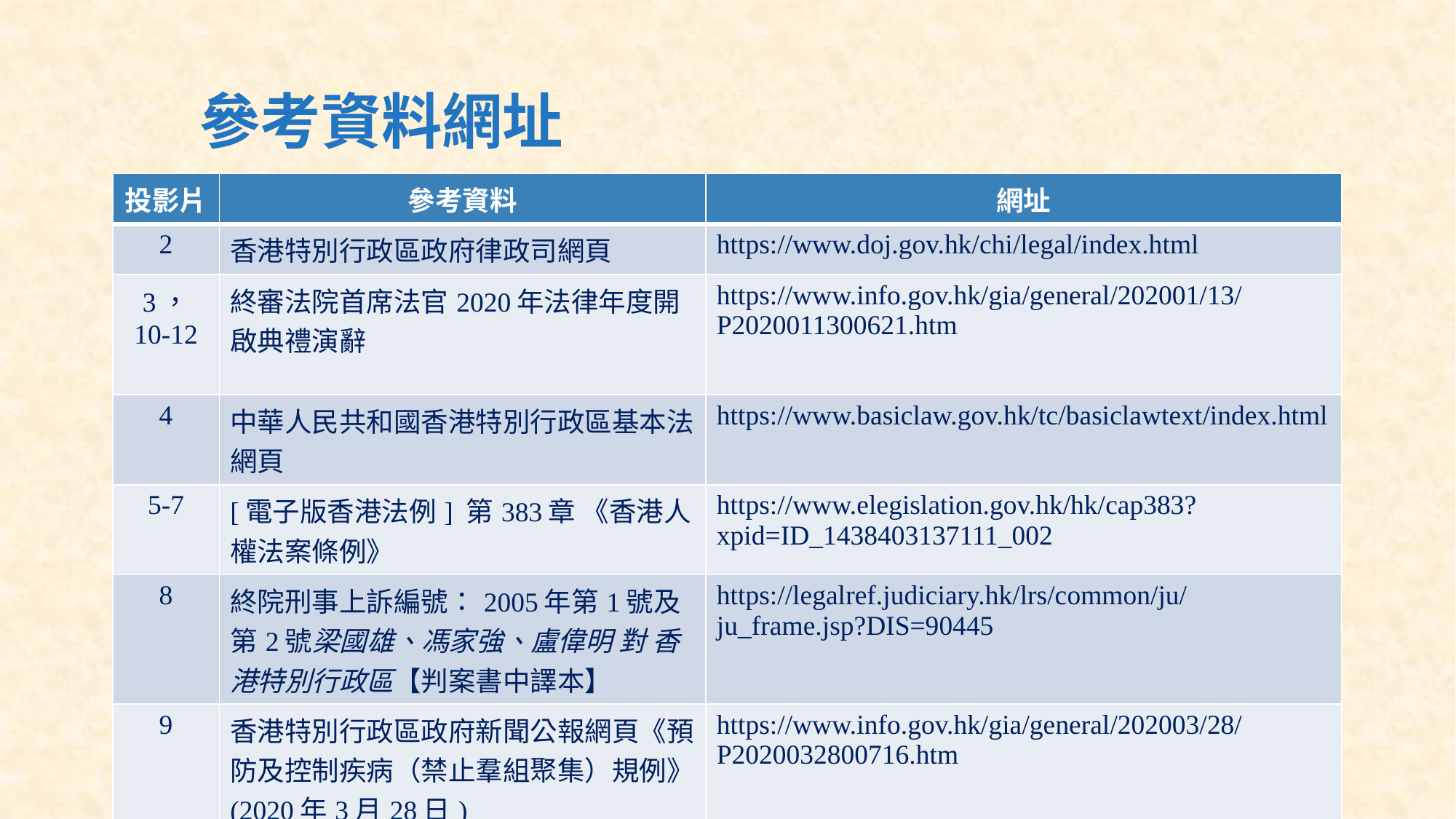

# 參考資料網址
| 投影片 | 參考資料 | 網址 |
| --- | --- | --- |
| 2 | 香港特別行政區政府律政司網頁 | https://www.doj.gov.hk/chi/legal/index.html |
| 3， 10-12 | 終審法院首席法官2020年法律年度開啟典禮演辭 | https://www.info.gov.hk/gia/general/202001/13/P2020011300621.htm |
| 4 | 中華人民共和國香港特別行政區基本法網頁 | https://www.basiclaw.gov.hk/tc/basiclawtext/index.html |
| 5-7 | [電子版香港法例] 第383章 《香港人權法案條例》 | https://www.elegislation.gov.hk/hk/cap383?xpid=ID\_1438403137111\_002 |
| 8 | 終院刑事上訴編號：2005年第1號及第2號梁國雄、馮家強、盧偉明 對 香港特別行政區【判案書中譯本】 | https://legalref.judiciary.hk/lrs/common/ju/ju\_frame.jsp?DIS=90445 |
| 9 | 香港特別行政區政府新聞公報網頁《預防及控制疾病（禁止羣組聚集）規例》(2020年3月28日) | https://www.info.gov.hk/gia/general/202003/28/P2020032800716.htm |